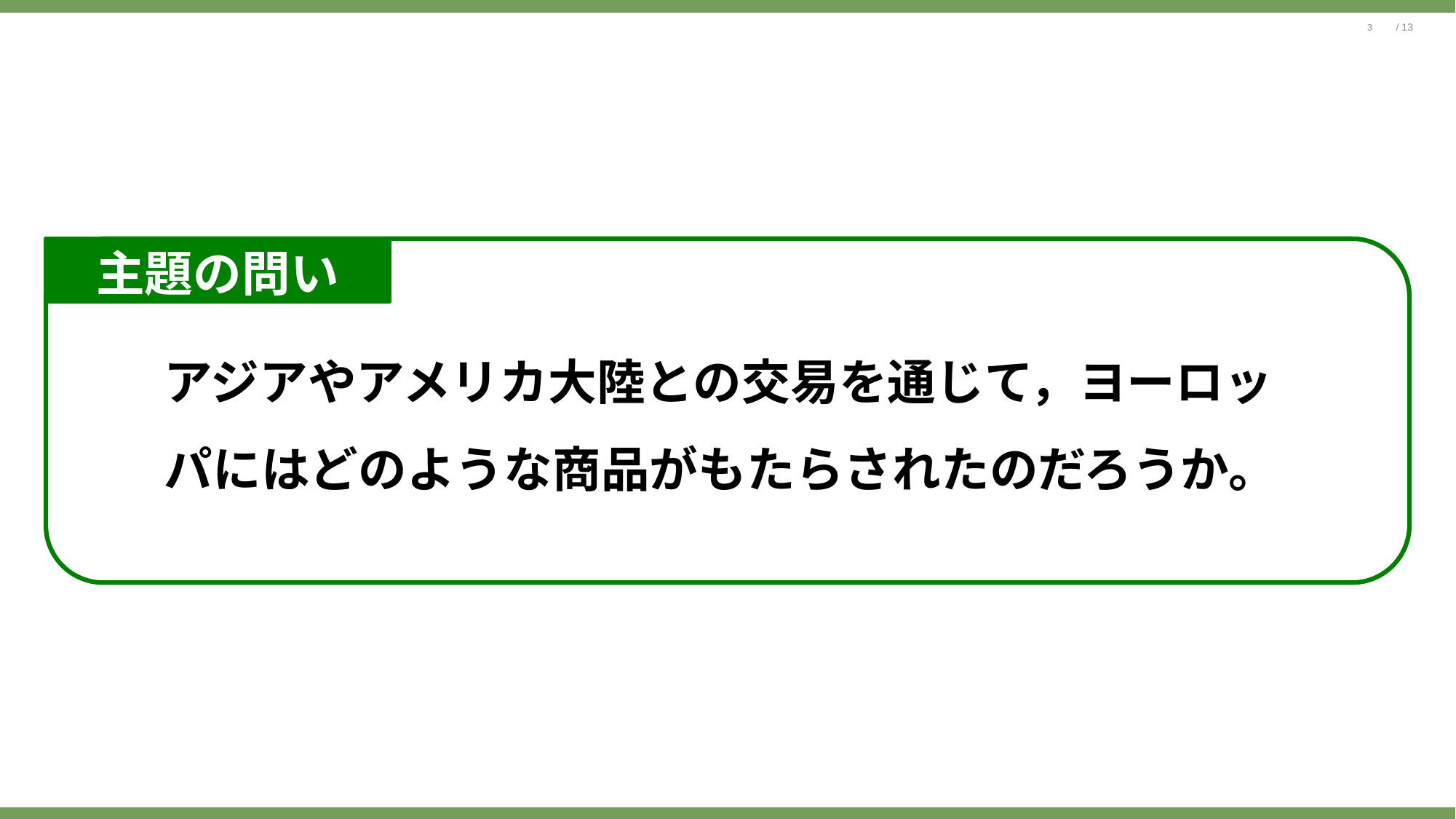

# アジアやアメリカ大陸との交易を通じて，ヨーロッパにはどのような商品がもたらされたのだろうか。